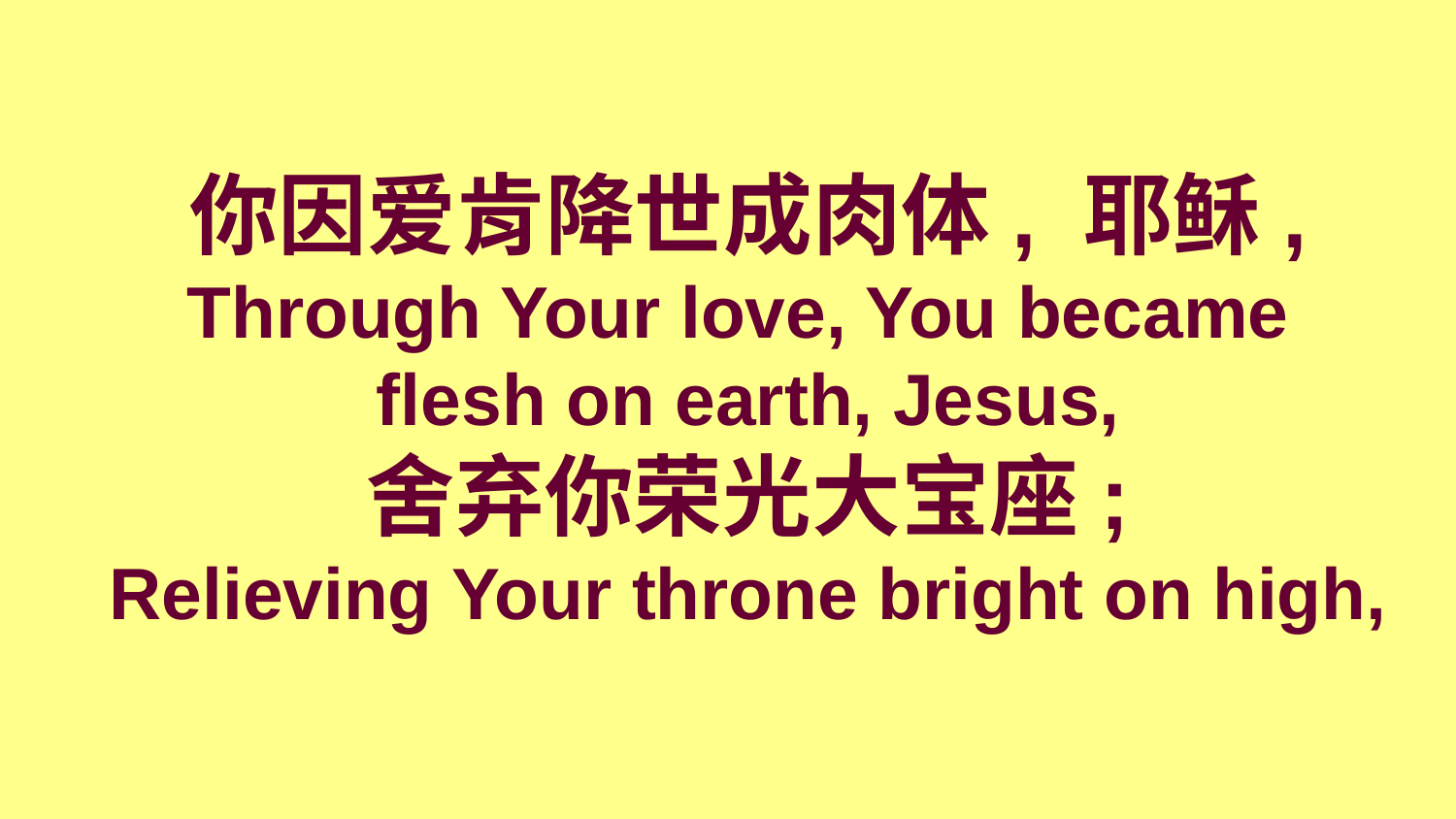

你因爱肯降世成肉体, 耶稣,
Through Your love, You became
flesh on earth, Jesus,
舍弃你荣光大宝座;
Relieving Your throne bright on high,